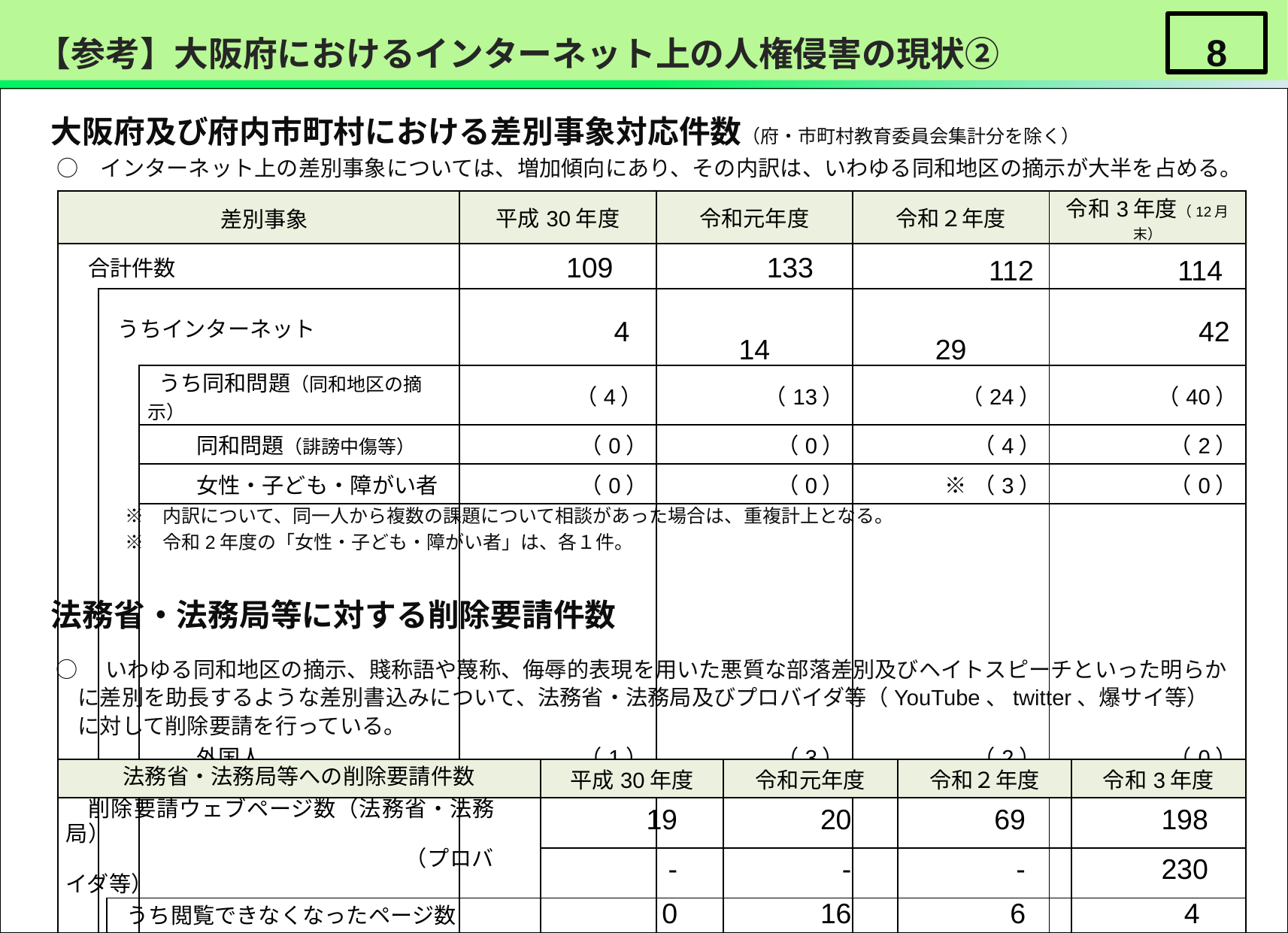

# 【参考】大阪府におけるインターネット上の人権侵害の現状②
8

　 大阪府及び府内市町村における差別事象対応件数（府・市町村教育委員会集計分を除く）
　　○　インターネット上の差別事象については、増加傾向にあり、その内訳は、いわゆる同和地区の摘示が大半を占める。

　　　　　　※　内訳について、同一人から複数の課題について相談があった場合は、重複計上となる。
　　　　　　※　令和2年度の「女性・子ども・障がい者」は、各１件。

　 法務省・法務局等に対する削除要請件数

| 差別事象 |  |  | 平成30年度 | 令和元年度 | 令和２年度 | 令和3年度（12月末） |
| --- | --- | --- | --- | --- | --- | --- |
| 合計件数 |  |  | 109 | 133 | 112 | 114 |
|  | うちインターネット |  | 4 | 14 | 29 | 42 |
|  |  | うち同和問題（同和地区の摘示） | （4） | （13） | （24） | （40） |
|  |  | 同和問題（誹謗中傷等） | （0） | （0） | （4） | （2） |
|  |  | 女性・子ども・障がい者 | （0） | （0） | ※（3） | （0） |
|  |  | 外国人 | （1） | （3） | （2） | （0） |
|  |  | その他 | （0） | （0） | （2） | （0） |
○　いわゆる同和地区の摘示、賤称語や蔑称、侮辱的表現を用いた悪質な部落差別及びヘイトスピーチといった明らかに差別を助長するような差別書込みについて、法務省・法務局及びプロバイダ等（YouTube、twitter、爆サイ等）に対して削除要請を行っている。
| 法務省・法務局等への削除要請件数 |  | 平成30年度 | 令和元年度 | 令和２年度 | 令和3年度 |
| --- | --- | --- | --- | --- | --- |
| 削除要請ウェブページ数（法務省・法務局） |  | 19 | 20 | 69 | 198 |
| （プロバイダ等） |  | - | - | - | 230 |
|  | うち閲覧できなくなったページ数 | 0 | 16 | 6 | 4 |